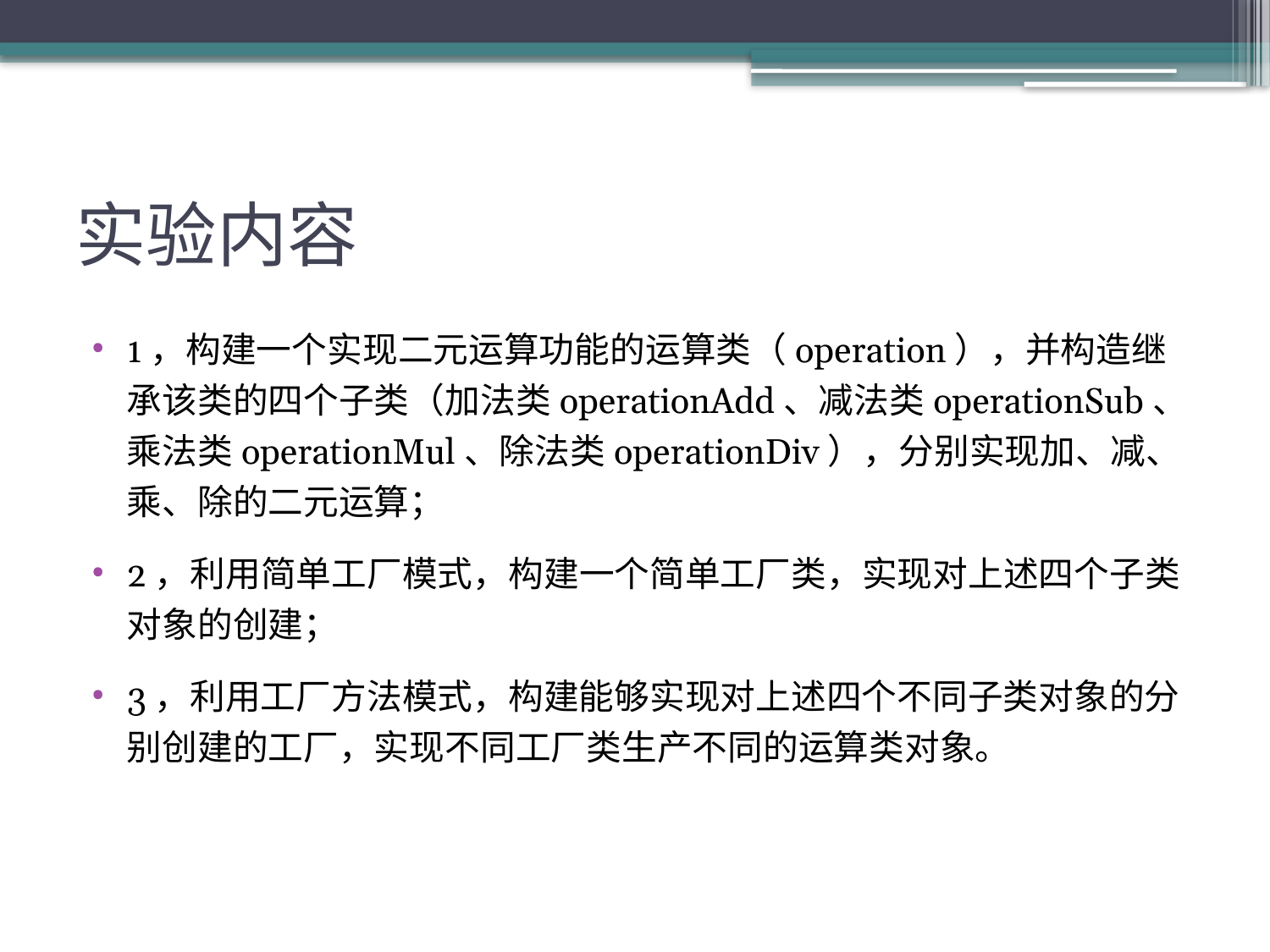

# 实验内容
1，构建一个实现二元运算功能的运算类（operation），并构造继承该类的四个子类（加法类operationAdd、减法类operationSub、乘法类operationMul、除法类operationDiv），分别实现加、减、乘、除的二元运算；
2，利用简单工厂模式，构建一个简单工厂类，实现对上述四个子类对象的创建；
3，利用工厂方法模式，构建能够实现对上述四个不同子类对象的分别创建的工厂，实现不同工厂类生产不同的运算类对象。